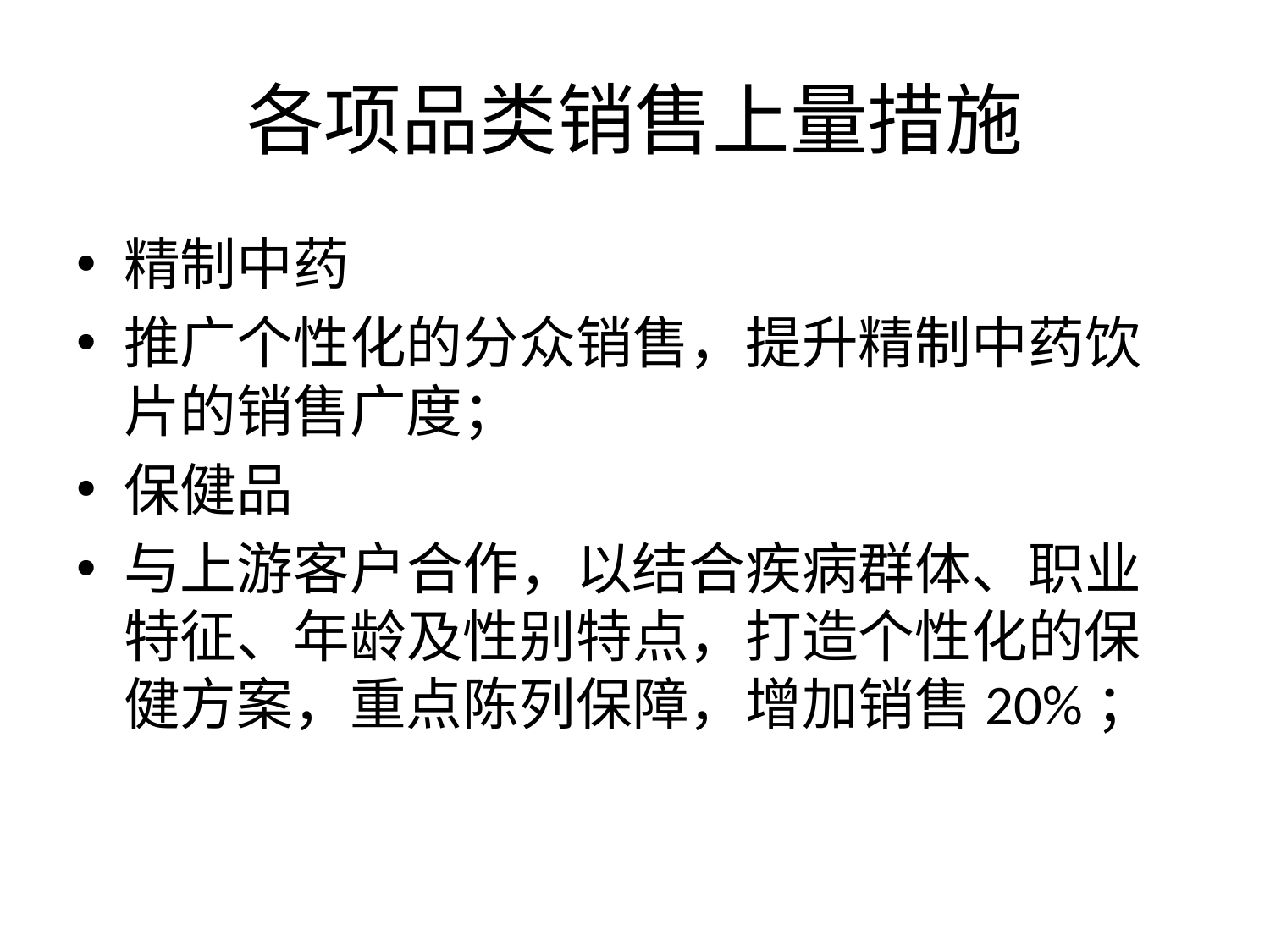

# 各项品类销售上量措施
精制中药
推广个性化的分众销售，提升精制中药饮片的销售广度；
保健品
与上游客户合作，以结合疾病群体、职业特征、年龄及性别特点，打造个性化的保健方案，重点陈列保障，增加销售20%；